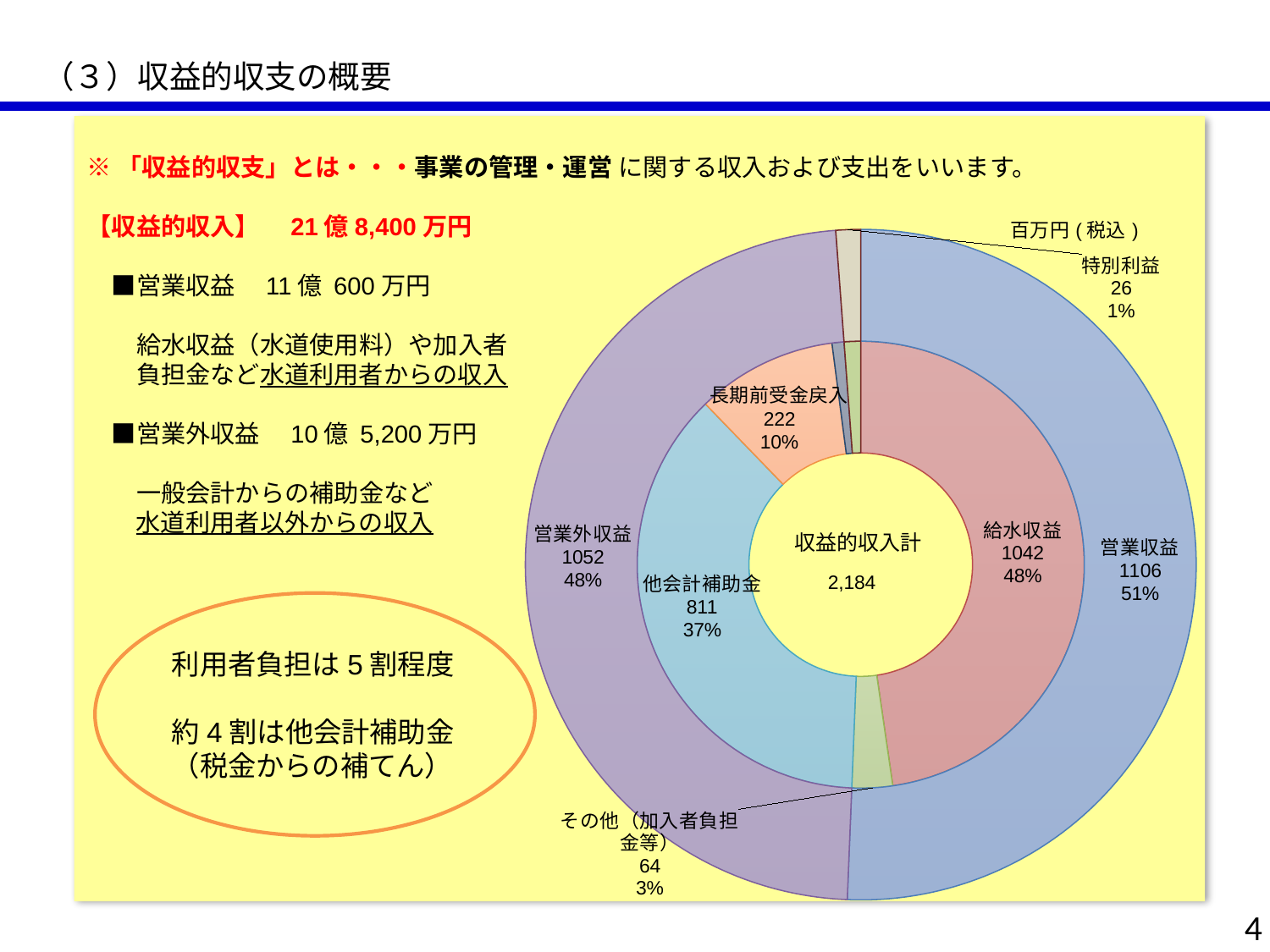

# （３）収益的収支の概要

※「収益的収支」とは・・・事業の管理・運営 に関する収入および支出をいいます。

【収益的収入】　21億8,400万円

　■営業収益　11億 600万円

　　給水収益（水道使用料）や加入者
　　負担金など水道利用者からの収入

　■営業外収益　10億 5,200万円

　　一般会計からの補助金など
　　水道利用者以外からの収入

### Chart

| Category |  |  |
|---|---|---|
| 営業収益 | None | 1106.0 |
| 給水収益 | 1042.0 | None |
| その他（加入者負担金等） | 64.0 | None |
| 営業外収益 | None | 1052.0 |
| 他会計補助金 | 811.0 | None |
| 長期前受金戻入 | 222.0 | None |
| その他（雑収益等） | 19.0 | None |
| 特別利益 | 26.0 | 26.0 |
利用者負担は5割程度

約4割は他会計補助金
（税金からの補てん）
4